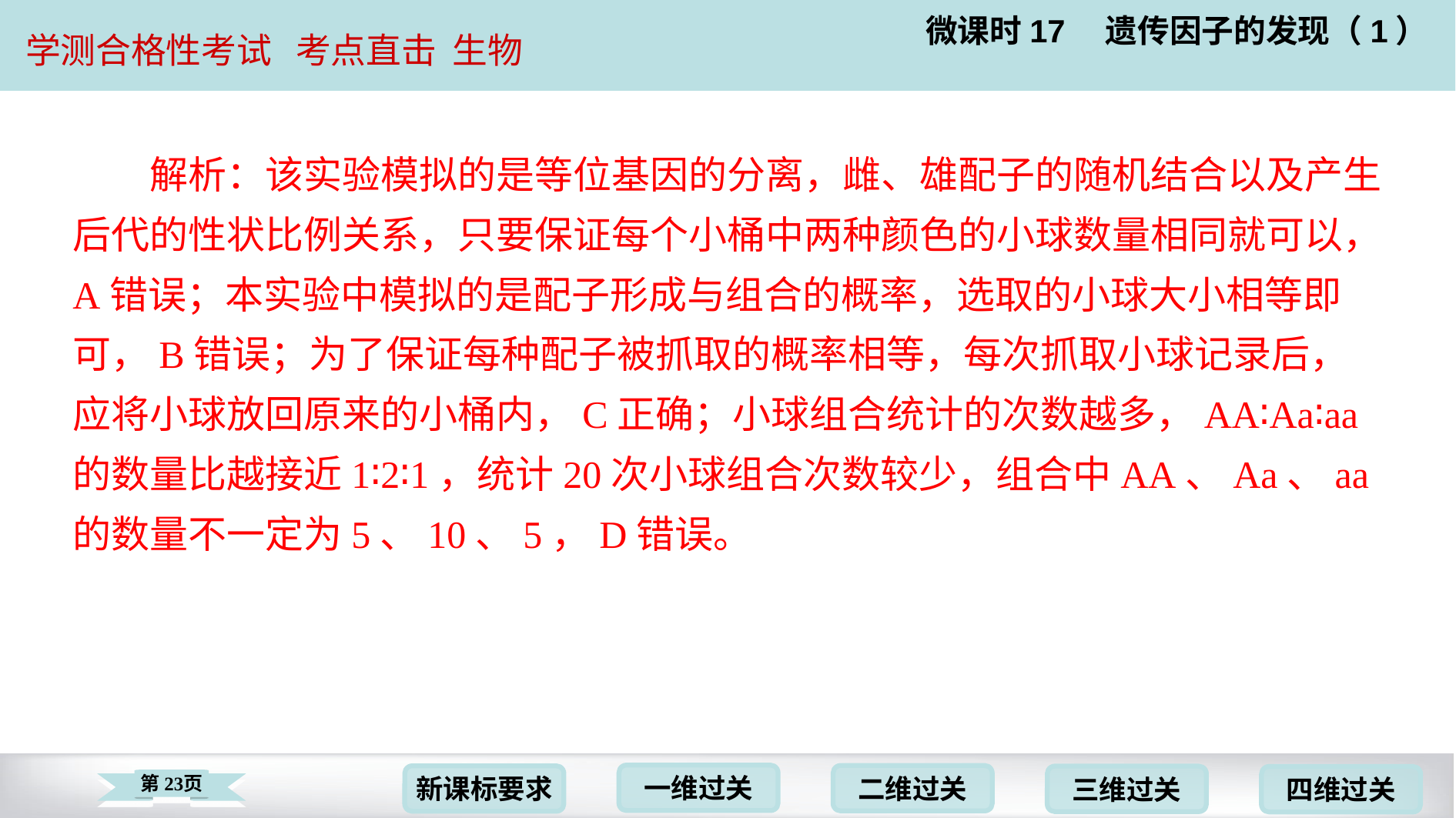

解析：该实验模拟的是等位基因的分离，雌、雄配子的随机结合以及产生后代的性状比例关系，只要保证每个小桶中两种颜色的小球数量相同就可以，A错误；本实验中模拟的是配子形成与组合的概率，选取的小球大小相等即可，B错误；为了保证每种配子被抓取的概率相等，每次抓取小球记录后，应将小球放回原来的小桶内，C正确；小球组合统计的次数越多，AA∶Aa∶aa的数量比越接近1∶2∶1，统计20次小球组合次数较少，组合中AA、Aa、aa的数量不一定为5、10、5，D错误。